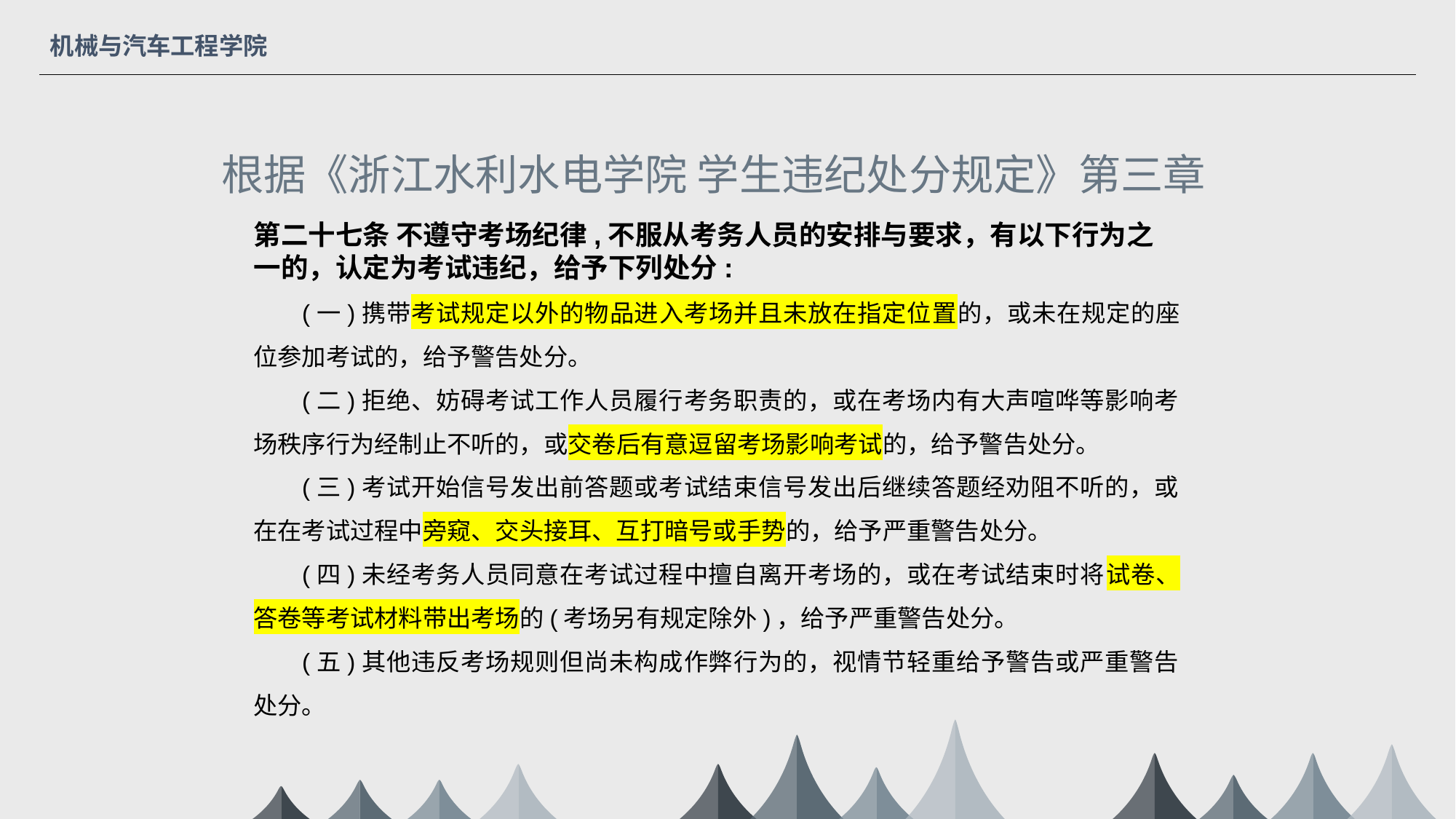

机械与汽车工程学院
根据《浙江水利水电学院 学生违纪处分规定》第三章
第二十七条 不遵守考场纪律,不服从考务人员的安排与要求，有以下行为之一的，认定为考试违纪，给予下列处分:
(一)携带考试规定以外的物品进入考场并且未放在指定位置的，或未在规定的座位参加考试的，给予警告处分。
(二)拒绝、妨碍考试工作人员履行考务职责的，或在考场内有大声喧哗等影响考场秩序行为经制止不听的，或交卷后有意逗留考场影响考试的，给予警告处分。
(三)考试开始信号发出前答题或考试结束信号发出后继续答题经劝阻不听的，或在在考试过程中旁窥、交头接耳、互打暗号或手势的，给予严重警告处分。
(四)未经考务人员同意在考试过程中擅自离开考场的，或在考试结束时将试卷、答卷等考试材料带出考场的(考场另有规定除外)，给予严重警告处分。
(五)其他违反考场规则但尚未构成作弊行为的，视情节轻重给予警告或严重警告处分。

Corn
Rice
Oat
Fish
Corn
Rice
Oat
Fish
Corn
Rice
Oat
Fish